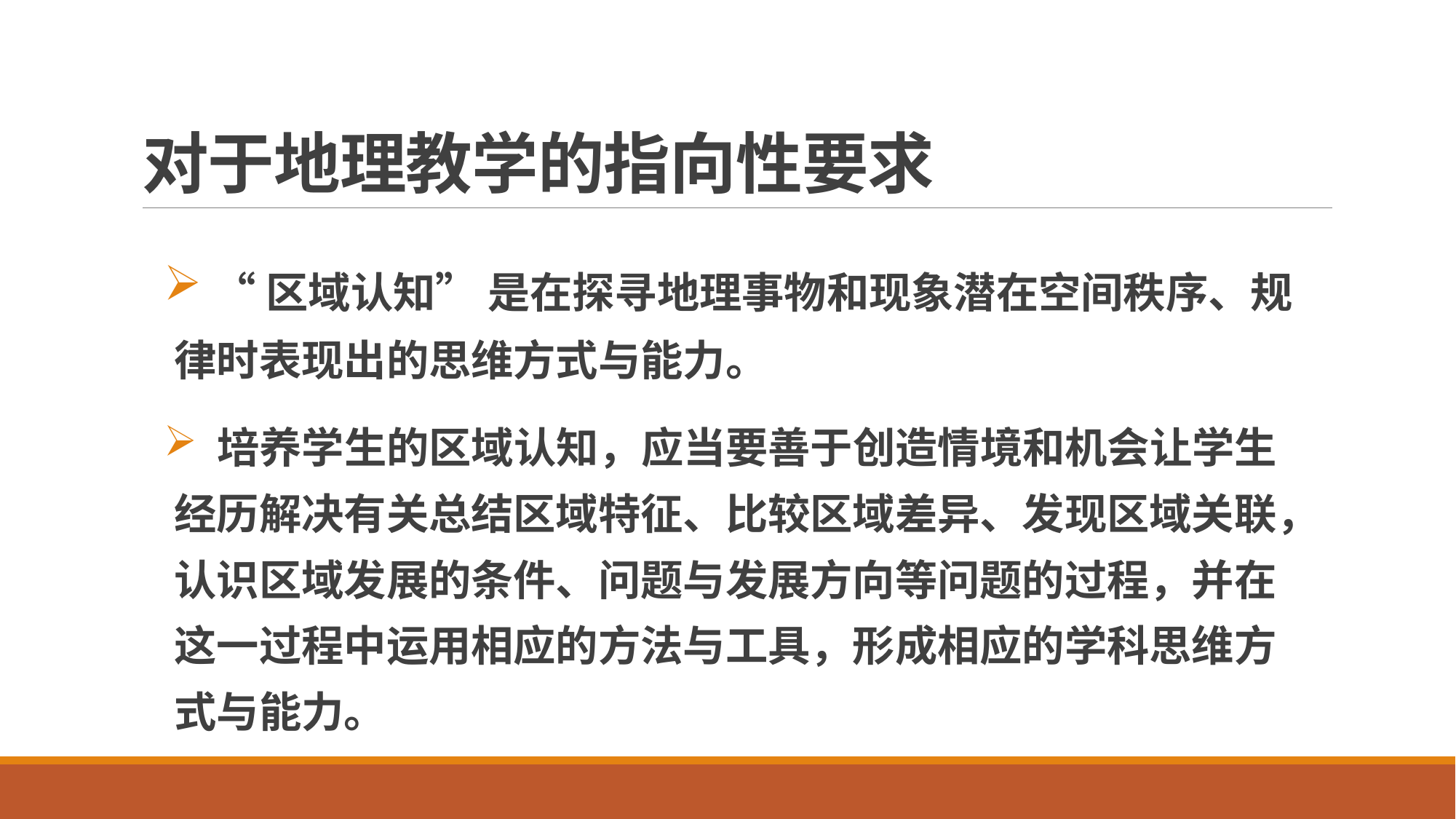

对于地理教学的指向性要求
 “区域认知” 是在探寻地理事物和现象潜在空间秩序、规律时表现出的思维方式与能力。
 培养学生的区域认知，应当要善于创造情境和机会让学生经历解决有关总结区域特征、比较区域差异、发现区域关联，认识区域发展的条件、问题与发展方向等问题的过程，并在这一过程中运用相应的方法与工具，形成相应的学科思维方式与能力。